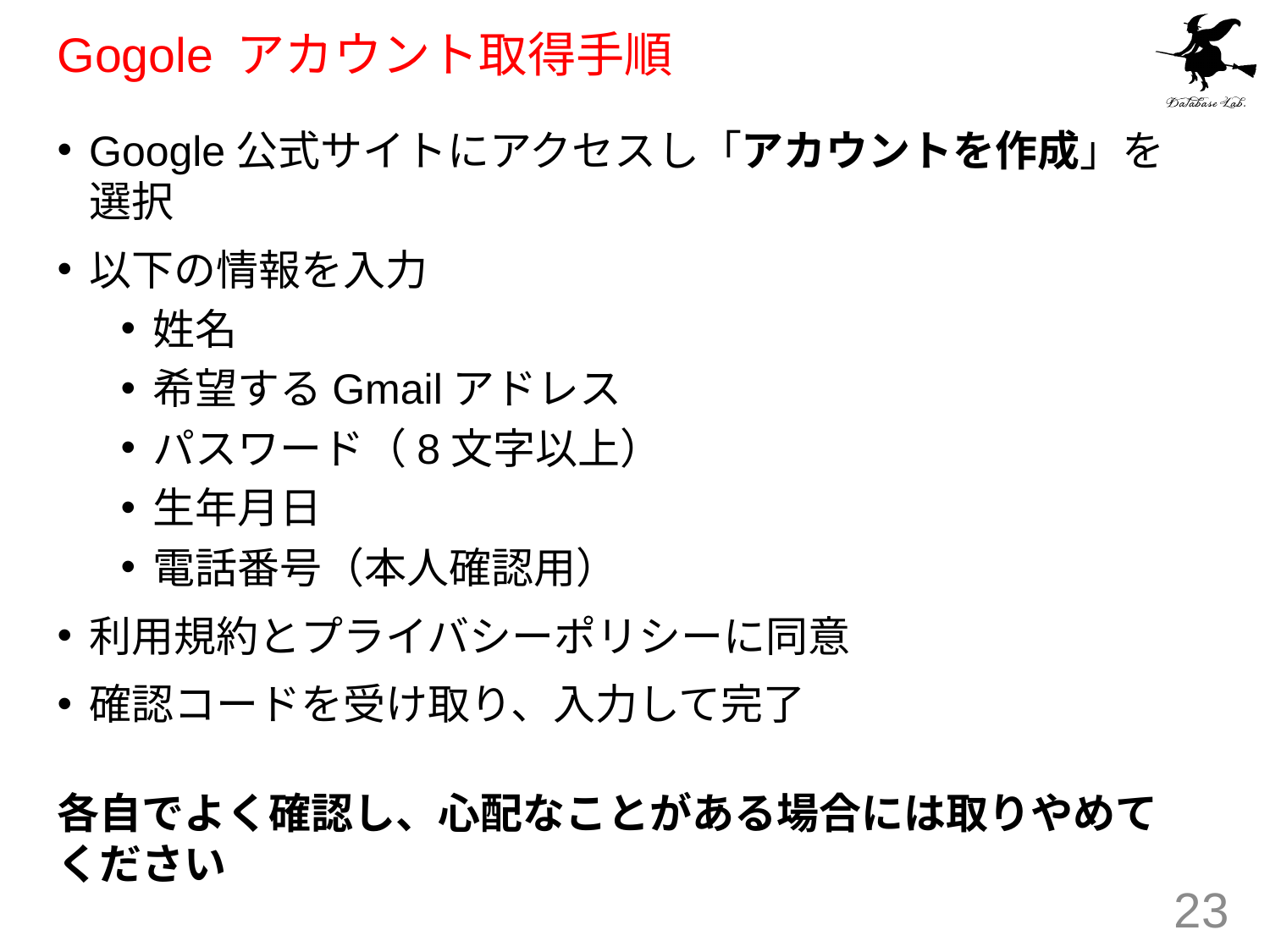

# Gogole アカウント取得手順
Google公式サイトにアクセスし「アカウントを作成」を選択
以下の情報を入力
姓名
希望するGmailアドレス
パスワード（8文字以上）
生年月日
電話番号（本人確認用）
利用規約とプライバシーポリシーに同意
確認コードを受け取り、入力して完了
各自でよく確認し、心配なことがある場合には取りやめてください
23